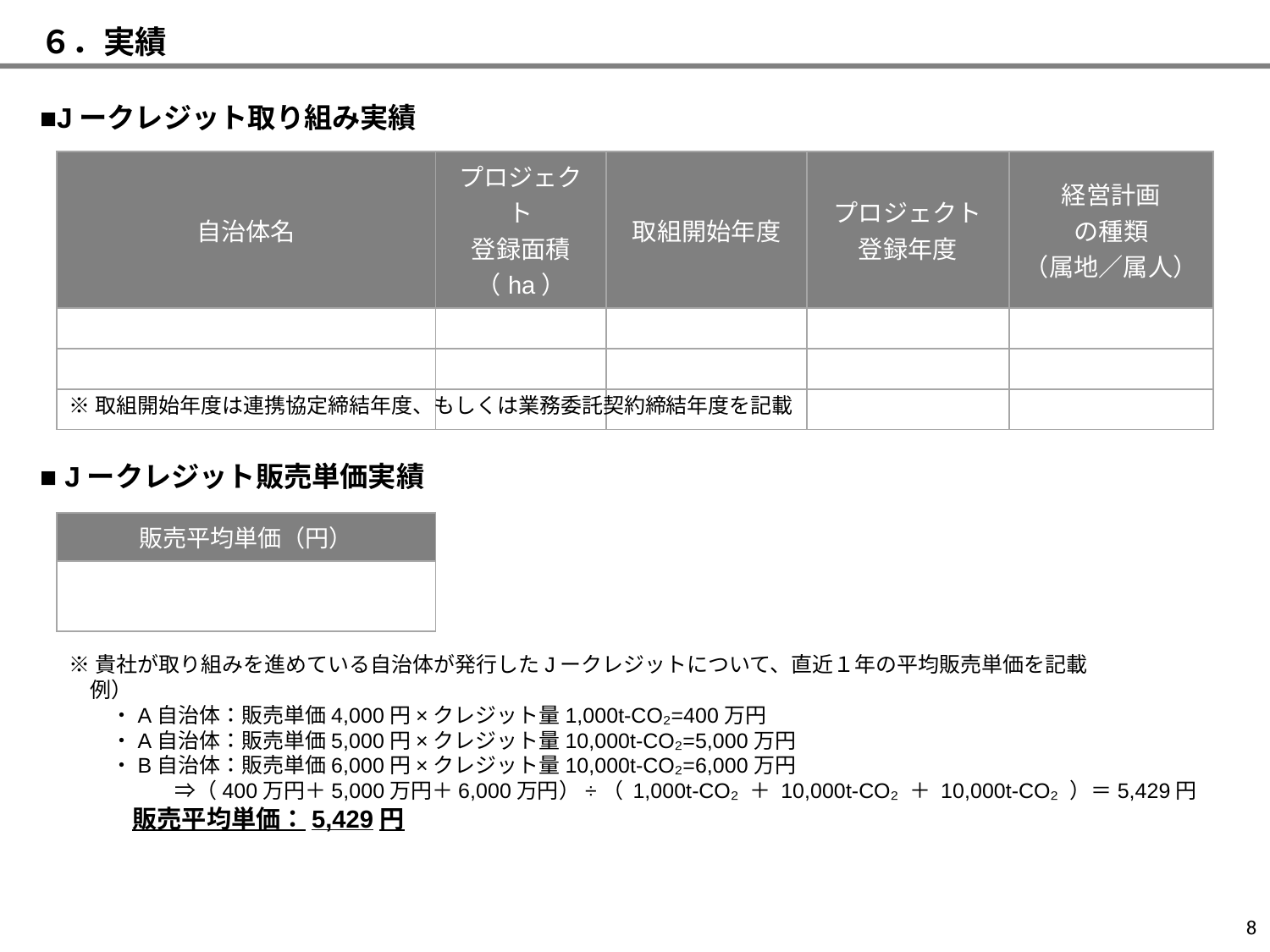

６．実績
■Jークレジット取り組み実績
| 自治体名 | プロジェクト 登録面積 （ha） | 取組開始年度 | プロジェクト 登録年度 | 経営計画 の種類 （属地／属人） |
| --- | --- | --- | --- | --- |
|  |  |  |  |  |
|  |  |  |  |  |
|  |  |  |  |  |
※取組開始年度は連携協定締結年度、もしくは業務委託契約締結年度を記載
■ Jークレジット販売単価実績
| 販売平均単価（円） |
| --- |
|  |
※貴社が取り組みを進めている自治体が発行したJークレジットについて、直近１年の平均販売単価を記載
　例）
　　・A自治体：販売単価4,000円×クレジット量1,000t-CO₂=400万円
　　・A自治体：販売単価5,000円×クレジット量10,000t-CO₂=5,000万円
　　・B自治体：販売単価6,000円×クレジット量10,000t-CO₂=6,000万円
　　　　　⇒（400万円＋5,000万円＋6,000万円）÷（ 1,000t-CO₂ ＋ 10,000t-CO₂ ＋ 10,000t-CO₂ ）＝5,429円
　　　販売平均単価：5,429円